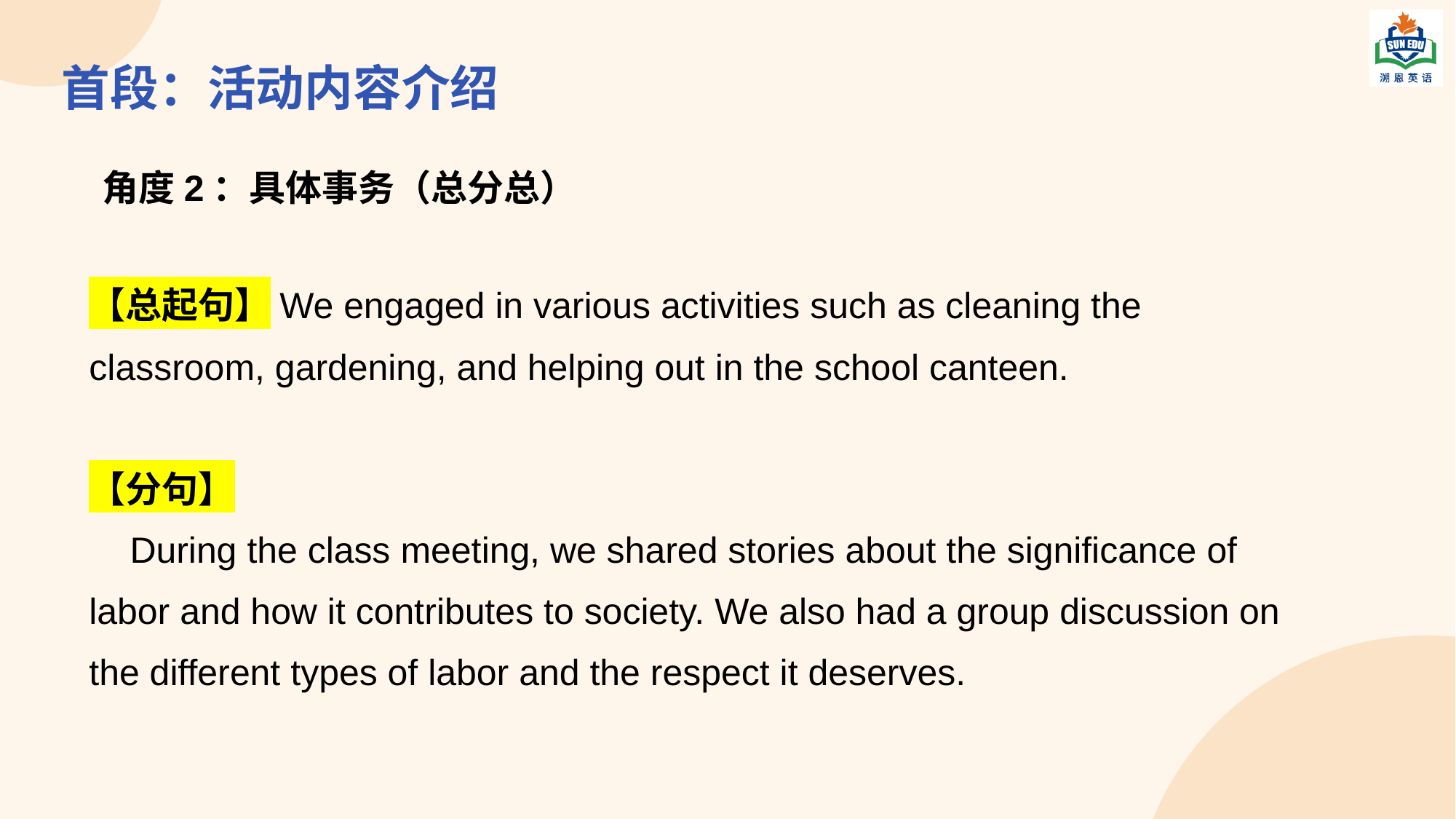

首段：活动内容介绍
角度2：具体事务（总分总）
【总起句】We engaged in various activities such as cleaning the classroom, gardening, and helping out in the school canteen.

【分句】
    During the class meeting, we shared stories about the significance of labor and how it contributes to society. We also had a group discussion on the different types of labor and the respect it deserves.